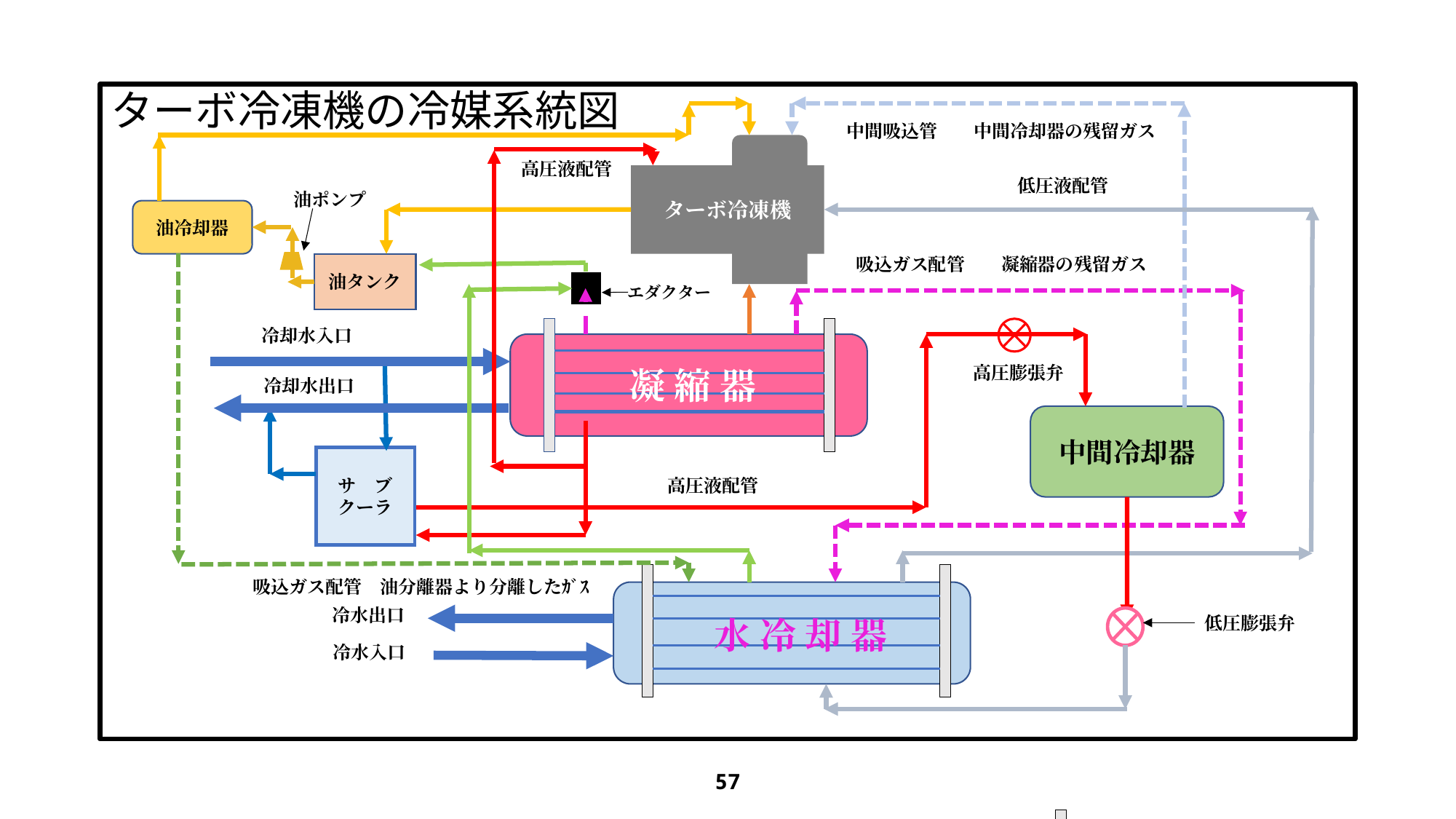

ターボ冷凍機の冷媒系統図
中間吸込管　　中間冷却器の残留ガス

高圧液配管
ターボ冷凍機
低圧液配管
油ポンプ
油冷却器

吸込ガス配管　　凝縮器の残留ガス

油タンク

エダクター
冷却水入口

凝 縮 器
高圧膨張弁
冷却水出口
中間冷却器
サ　ブ
クーラ
高圧液配管

吸込ガス配管　油分離器より分離したｶﾞｽ

低圧膨張弁
冷水出口
水 冷 却 器

冷水入口
57